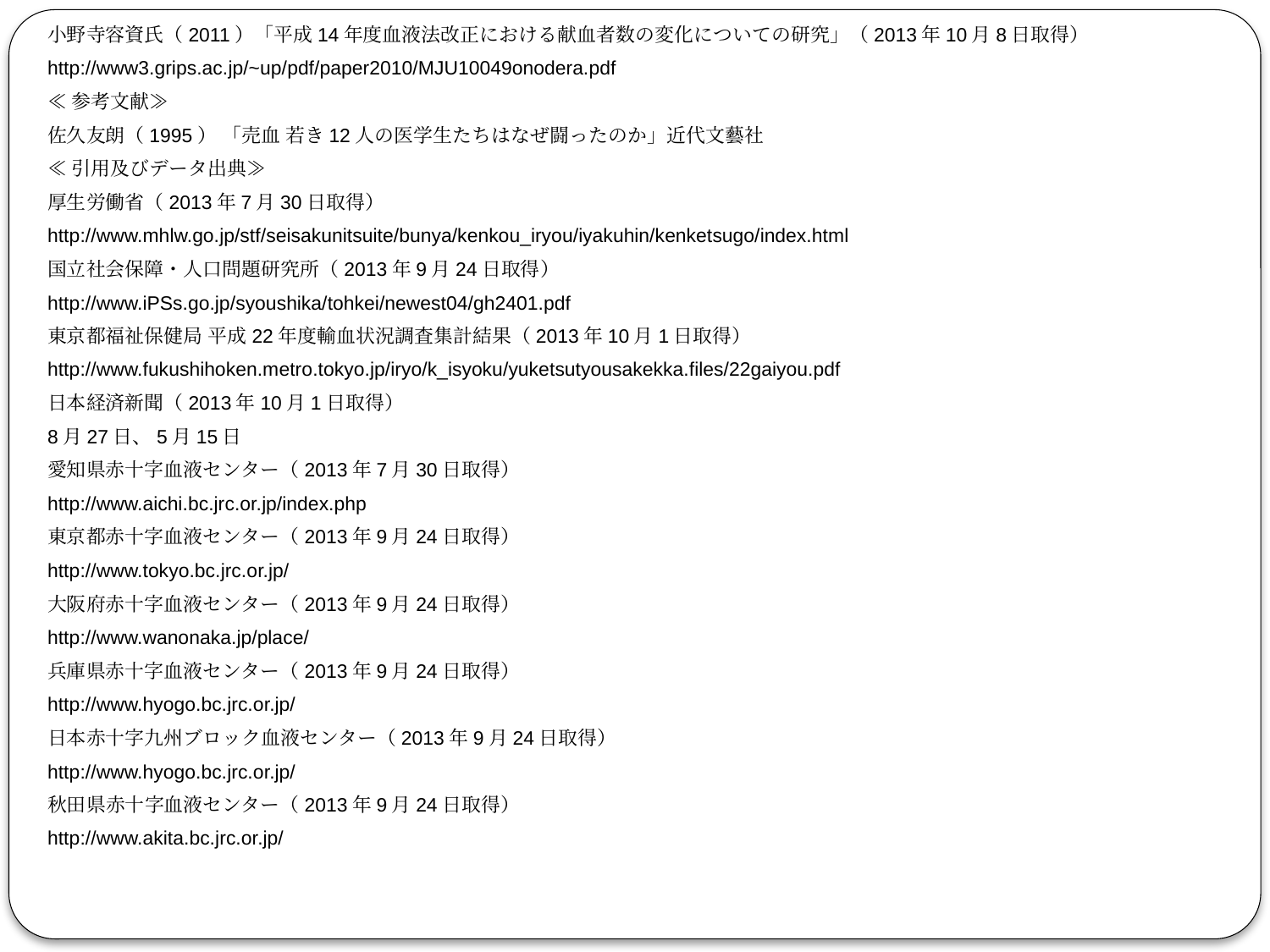

小野寺容資氏（2011）「平成14年度血液法改正における献血者数の変化についての研究」（2013年10月8日取得）
http://www3.grips.ac.jp/~up/pdf/paper2010/MJU10049onodera.pdf
≪参考文献≫
佐久友朗（1995） 「売血 若き12人の医学生たちはなぜ闘ったのか」近代文藝社
≪引用及びデータ出典≫
厚生労働省（2013年7月30日取得）
http://www.mhlw.go.jp/stf/seisakunitsuite/bunya/kenkou_iryou/iyakuhin/kenketsugo/index.html
国立社会保障・人口問題研究所（2013年9月24日取得）
http://www.iPSs.go.jp/syoushika/tohkei/newest04/gh2401.pdf
東京都福祉保健局 平成22年度輸血状況調査集計結果（2013年10月1日取得）
http://www.fukushihoken.metro.tokyo.jp/iryo/k_isyoku/yuketsutyousakekka.files/22gaiyou.pdf
日本経済新聞（2013年10月1日取得）
8月27日、5月15日
愛知県赤十字血液センター（2013年7月30日取得）
http://www.aichi.bc.jrc.or.jp/index.php
東京都赤十字血液センター（2013年9月24日取得）
http://www.tokyo.bc.jrc.or.jp/
大阪府赤十字血液センター（2013年9月24日取得）
http://www.wanonaka.jp/place/
兵庫県赤十字血液センター（2013年9月24日取得）
http://www.hyogo.bc.jrc.or.jp/
日本赤十字九州ブロック血液センター（2013年9月24日取得）
http://www.hyogo.bc.jrc.or.jp/
秋田県赤十字血液センター（2013年9月24日取得）
http://www.akita.bc.jrc.or.jp/